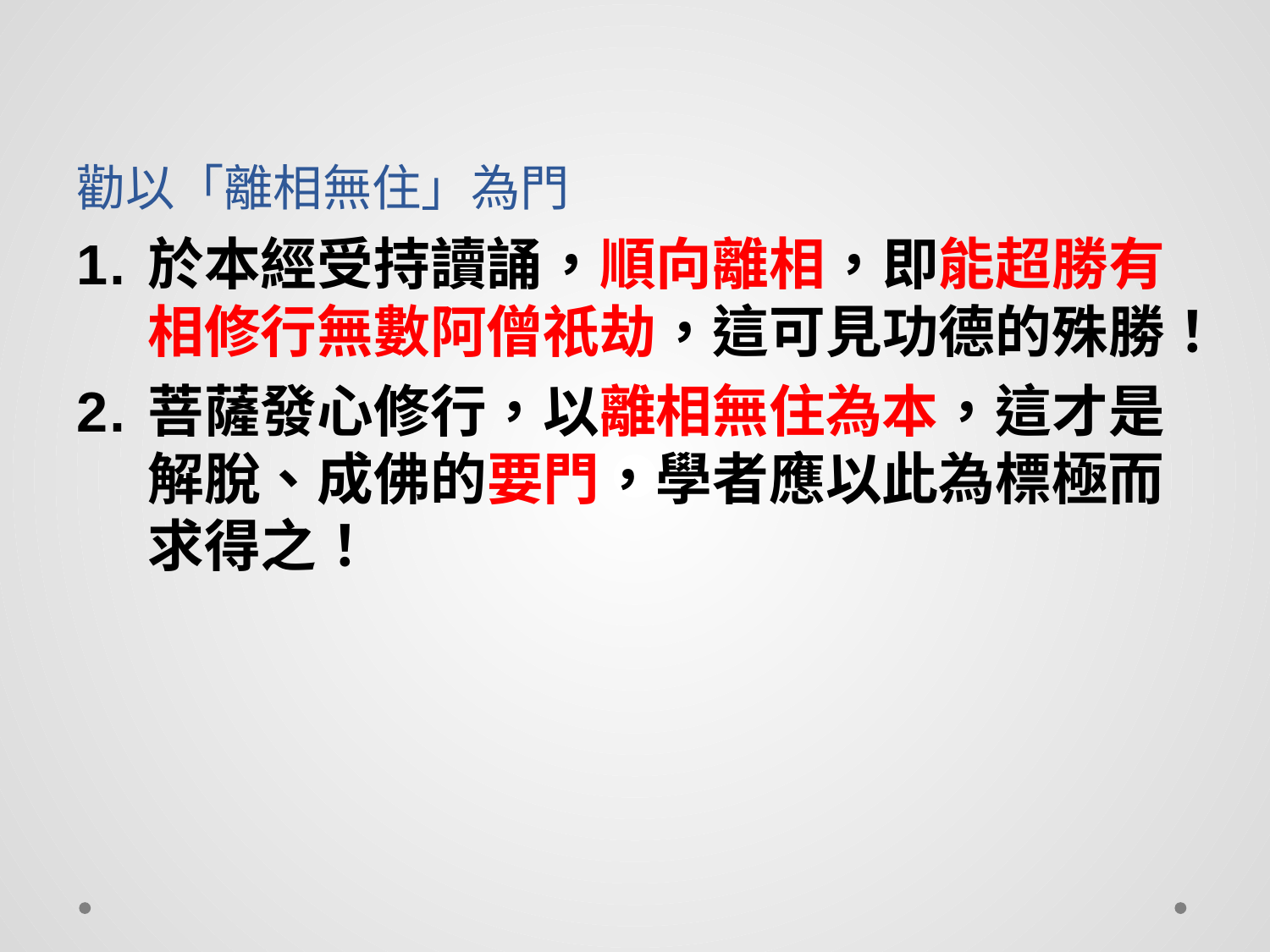

# 勸以「離相無住」為門
於本經受持讀誦，順向離相，即能超勝有相修行無數阿僧祇劫，這可見功德的殊勝！
菩薩發心修行，以離相無住為本，這才是解脫、成佛的要門，學者應以此為標極而求得之！